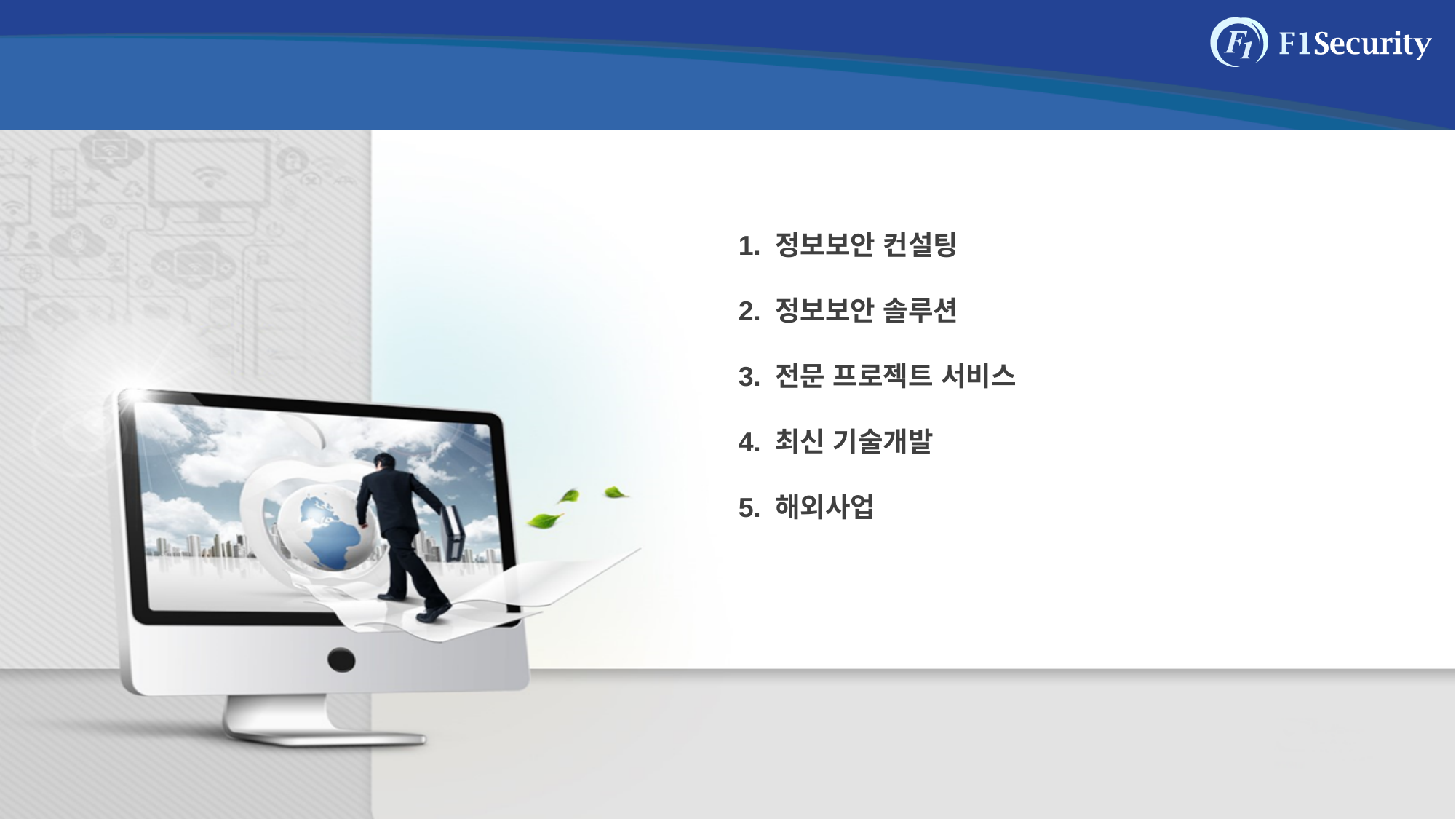

# IV. 주요사업실적
1. 정보보안 컨설팅
2. 정보보안 솔루션
3. 전문 프로젝트 서비스
4. 최신 기술개발
5. 해외사업